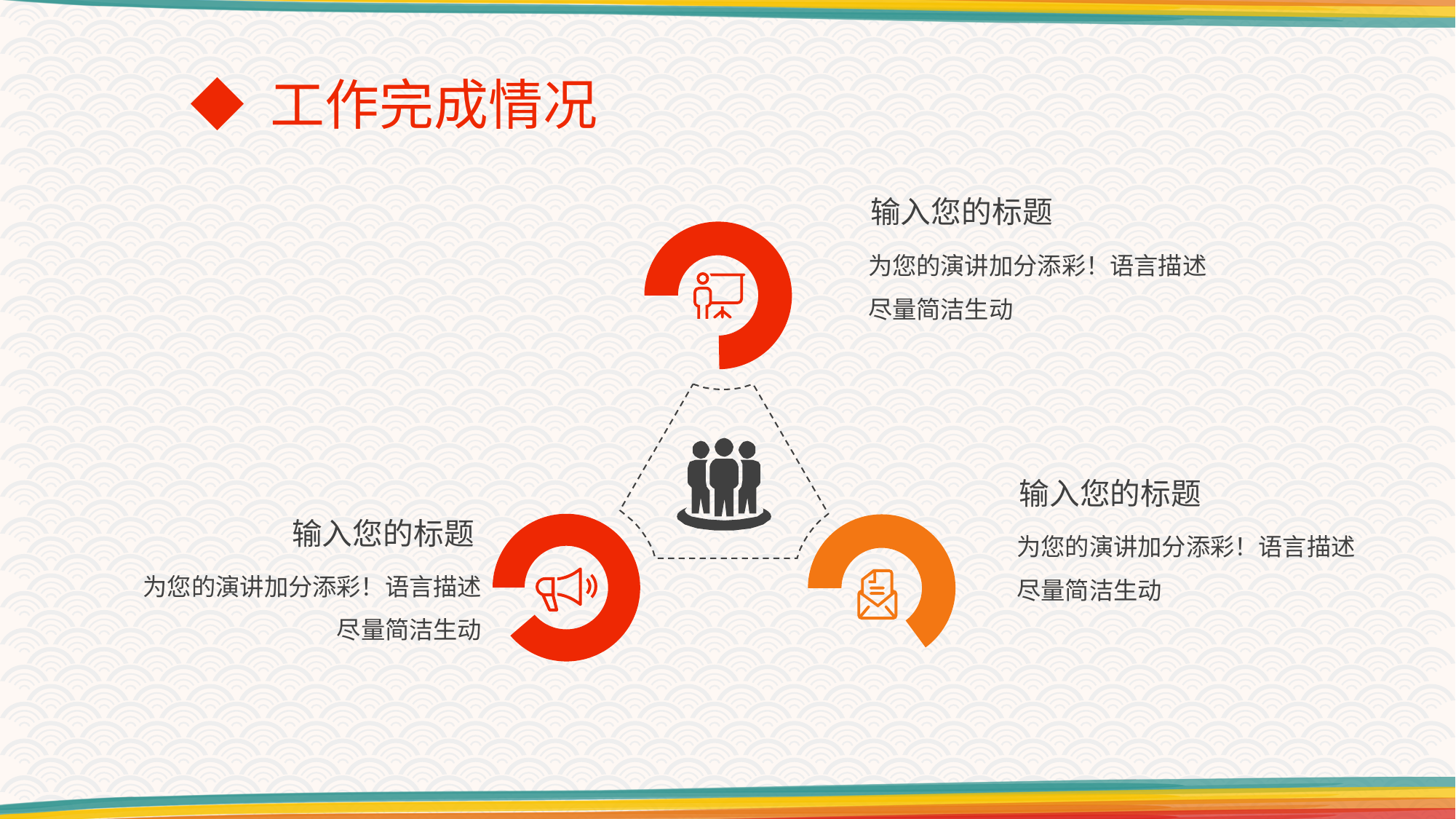

◆ 工作完成情况
输入您的标题

为您的演讲加分添彩！语言描述尽量简洁生动
输入您的标题
输入您的标题
为您的演讲加分添彩！语言描述尽量简洁生动
为您的演讲加分添彩！语言描述尽量简洁生动